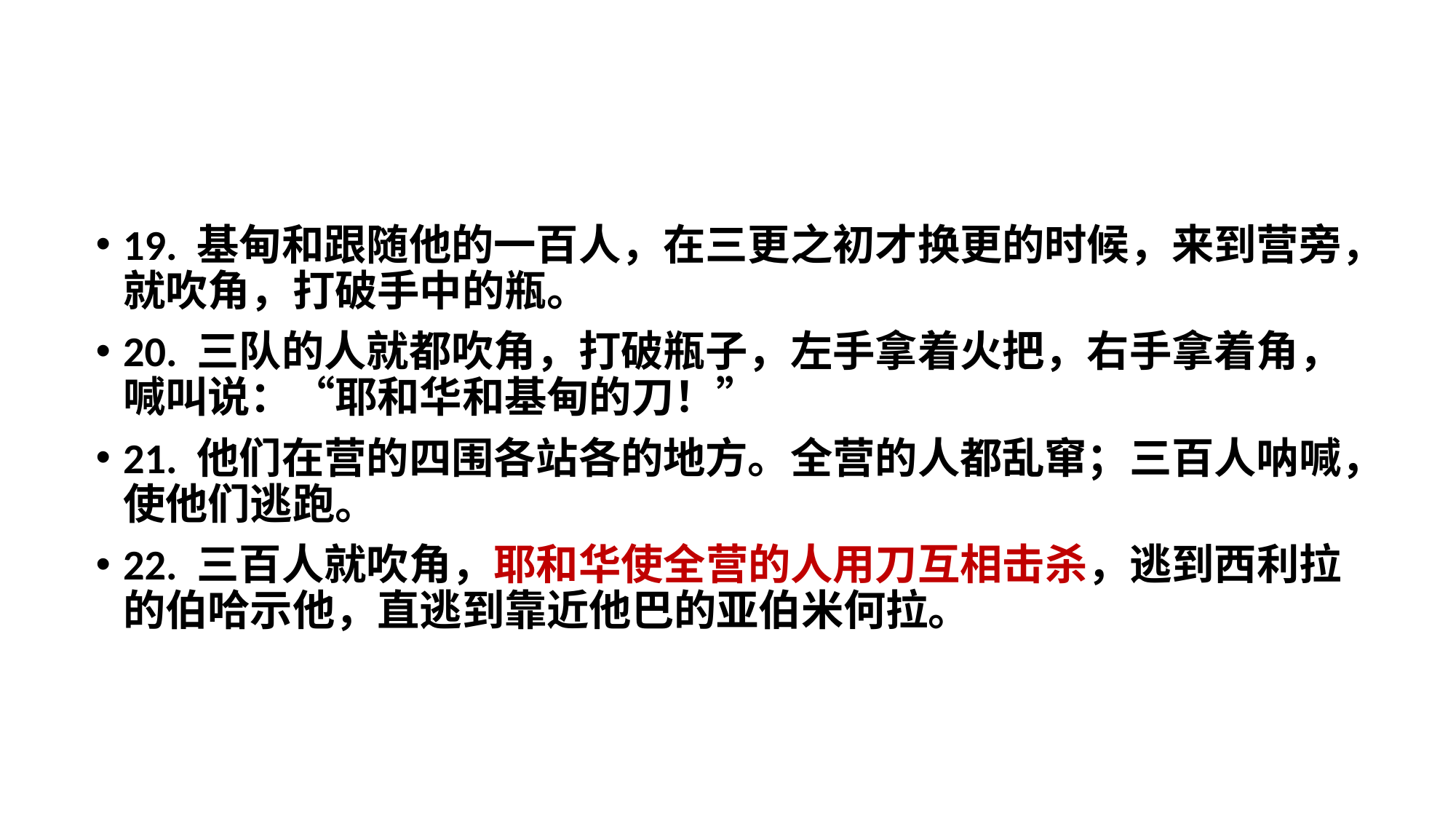

19. 基甸和跟随他的一百人，在三更之初才换更的时候，来到营旁，就吹角，打破手中的瓶。
20. 三队的人就都吹角，打破瓶子，左手拿着火把，右手拿着角，喊叫说：“耶和华和基甸的刀！”
21. 他们在营的四围各站各的地方。全营的人都乱窜；三百人呐喊，使他们逃跑。
22. 三百人就吹角，耶和华使全营的人用刀互相击杀，逃到西利拉的伯哈示他，直逃到靠近他巴的亚伯米何拉。